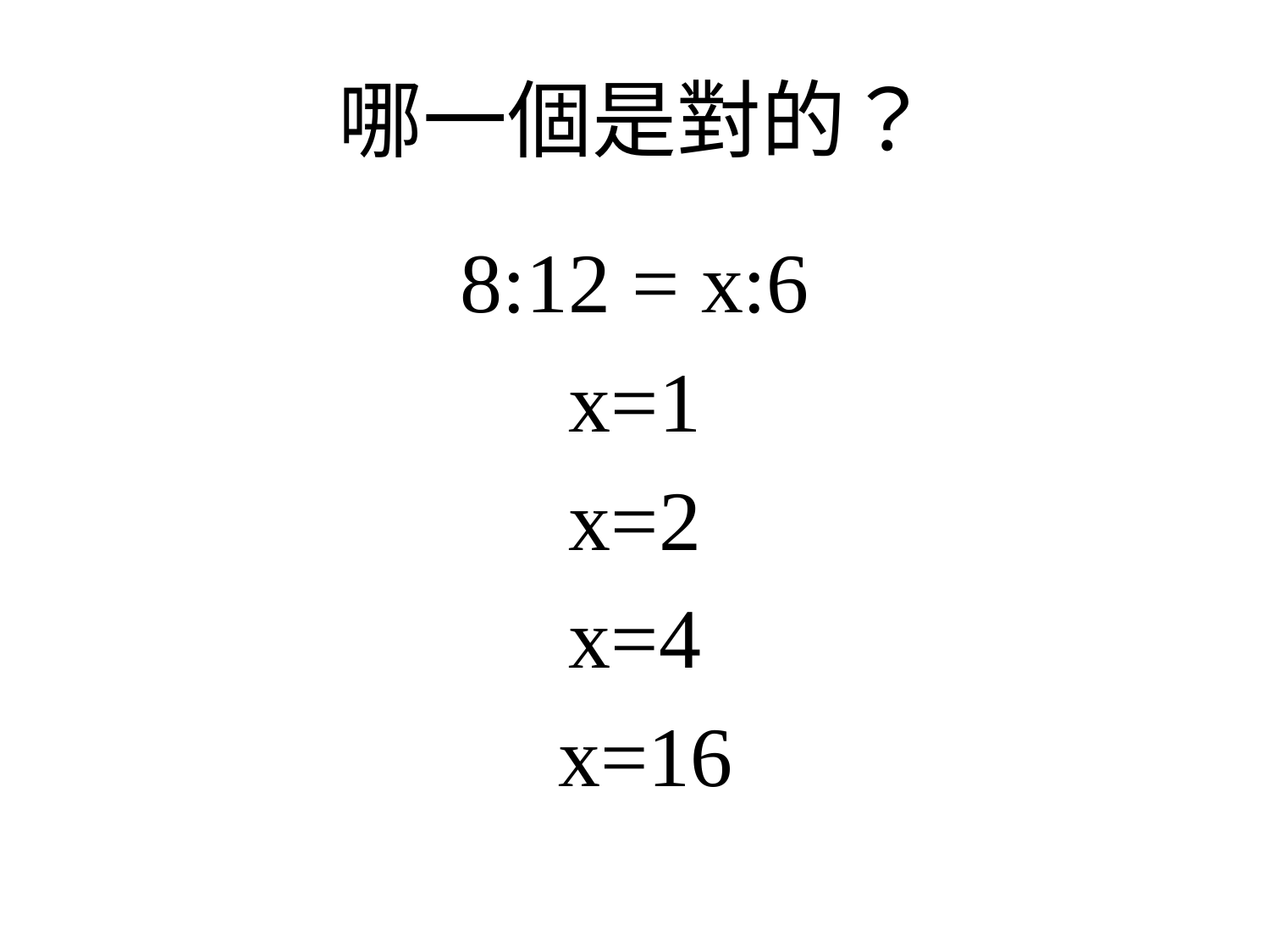

# 哪一個是對的？
8:12 = x:6
x=1
x=2
x=4
 x=16